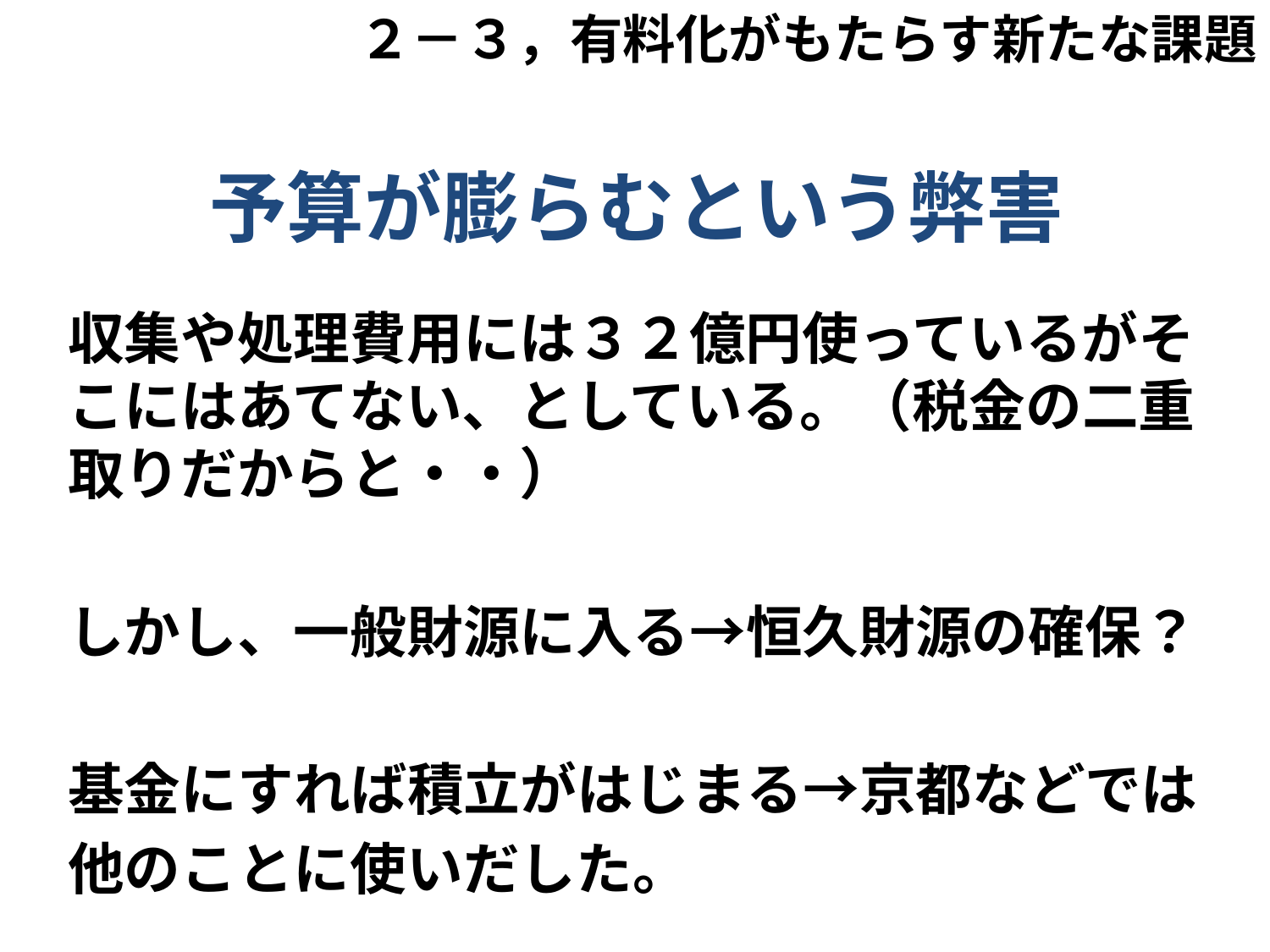

２－３，有料化がもたらす新たな課題
# 予算が膨らむという弊害
収集や処理費用には３２億円使っているがそこにはあてない、としている。（税金の二重取りだからと・・）

しかし、一般財源に入る→恒久財源の確保？

基金にすれば積立がはじまる→京都などでは
他のことに使いだした。